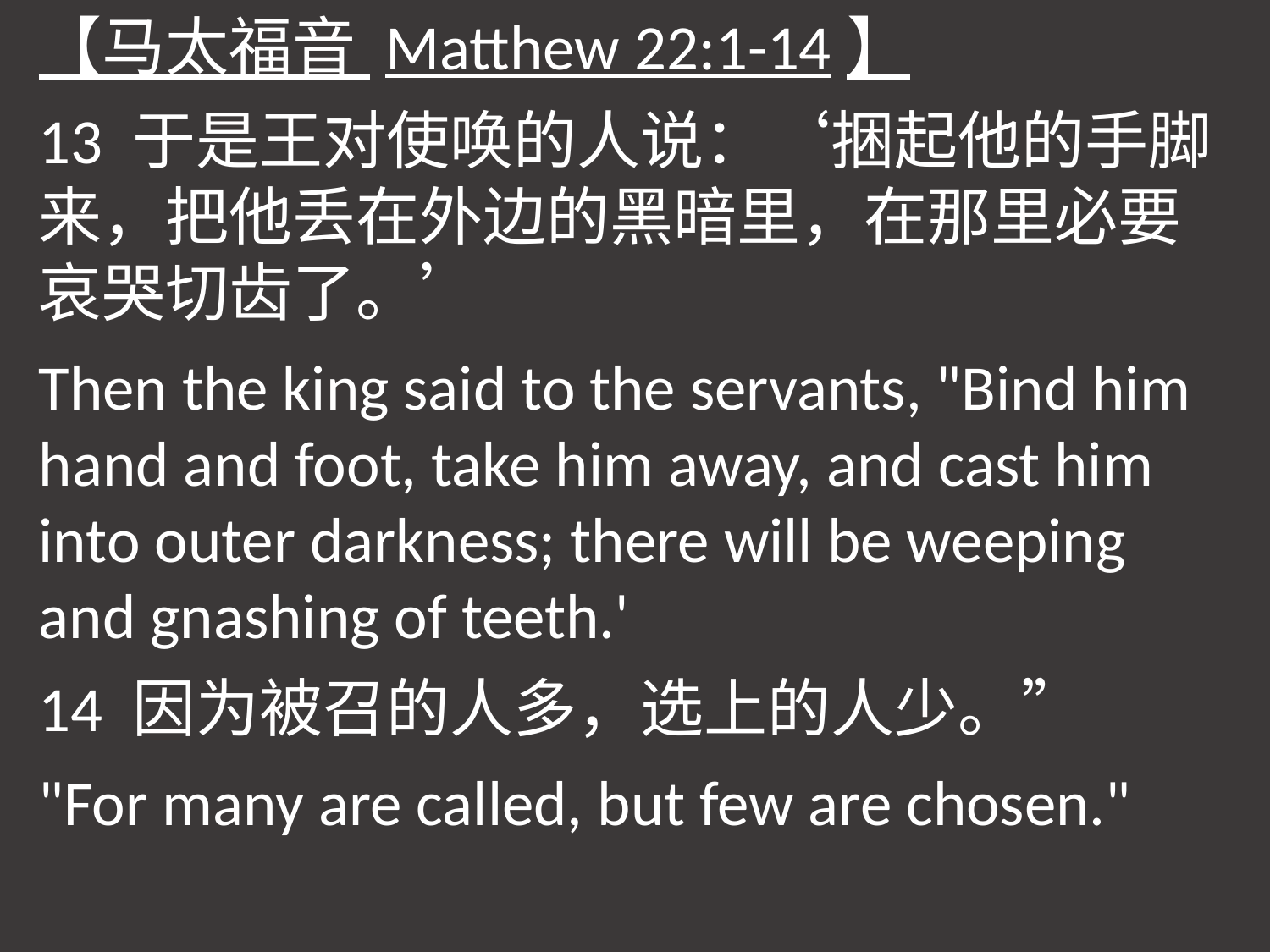

【马太福音 Matthew 22:1-14】
13 于是王对使唤的人说：‘捆起他的手脚来，把他丢在外边的黑暗里，在那里必要哀哭切齿了。’
Then the king said to the servants, "Bind him hand and foot, take him away, and cast him into outer darkness; there will be weeping and gnashing of teeth.'
14 因为被召的人多，选上的人少。”
"For many are called, but few are chosen."